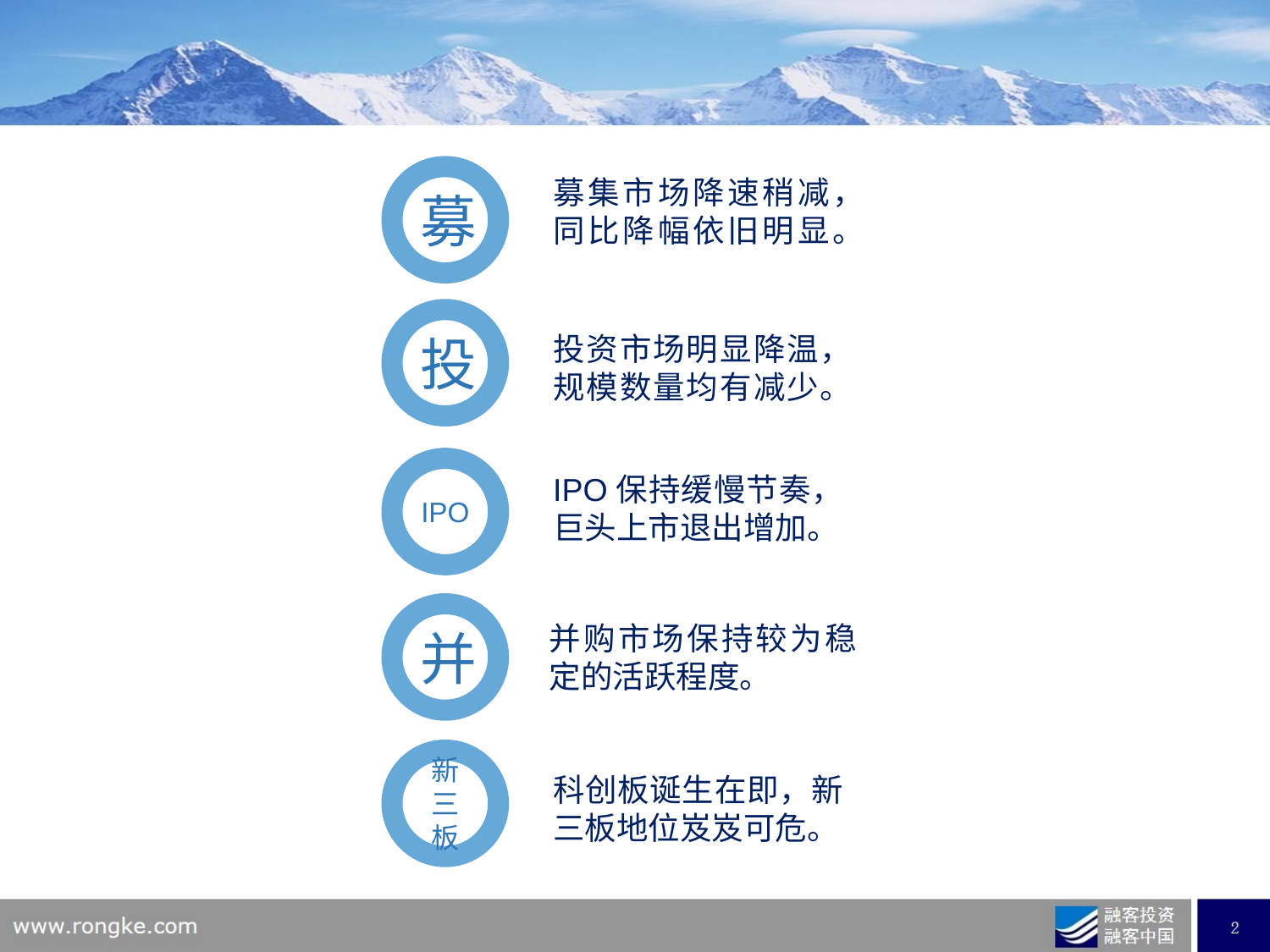

募
募集市场降速稍减，同比降幅依旧明显。
投
投资市场明显降温，规模数量均有减少。
IPO
IPO保持缓慢节奏，巨头上市退出增加。
并
并购市场保持较为稳定的活跃程度。
新三板
科创板诞生在即，新三板地位岌岌可危。